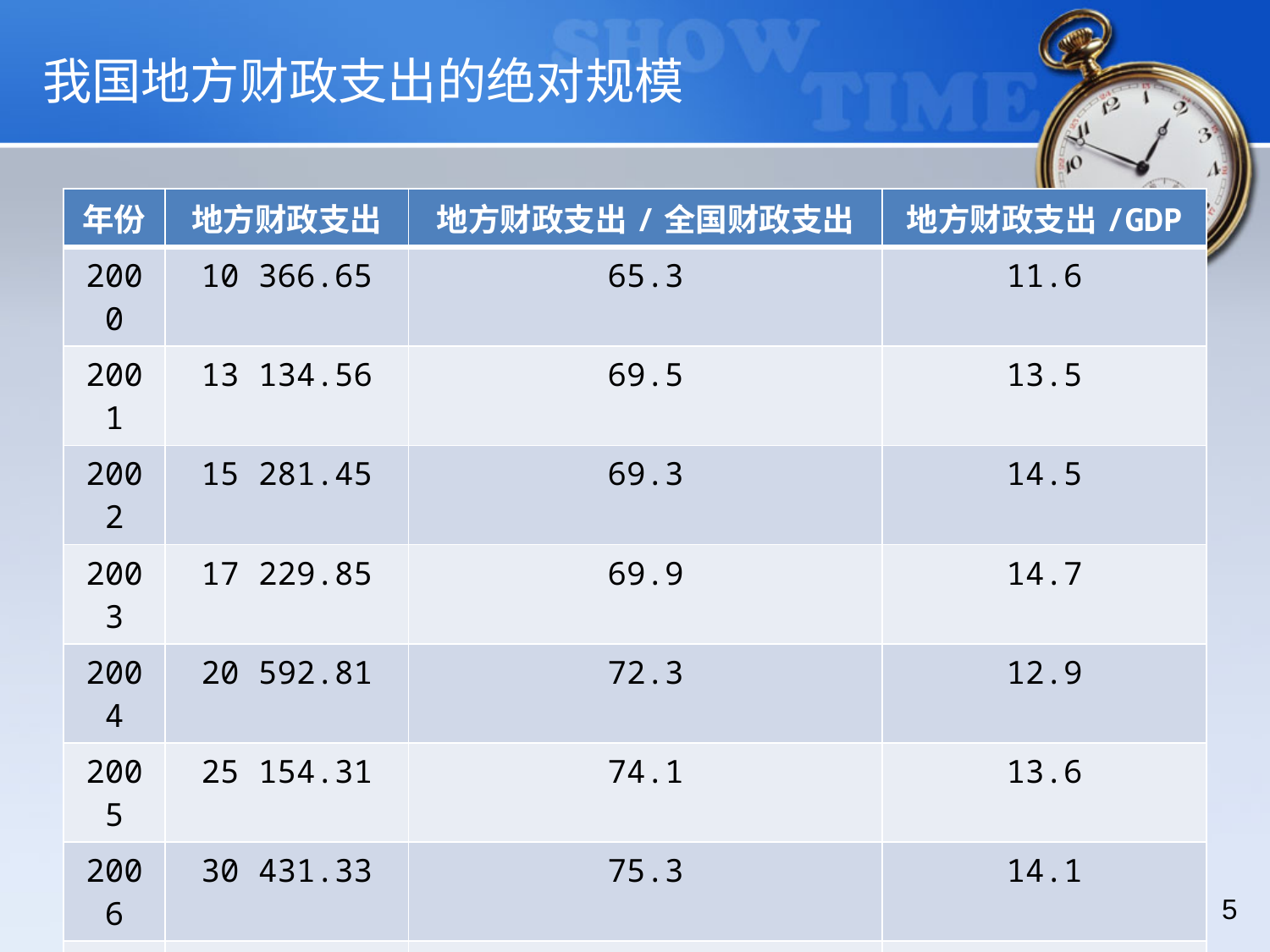

# 我国地方财政支出的绝对规模
| 年份 | 地方财政支出 | 地方财政支出/全国财政支出 | 地方财政支出/GDP |
| --- | --- | --- | --- |
| 2000 | 10 366.65 | 65.3 | 11.6 |
| 2001 | 13 134.56 | 69.5 | 13.5 |
| 2002 | 15 281.45 | 69.3 | 14.5 |
| 2003 | 17 229.85 | 69.9 | 14.7 |
| 2004 | 20 592.81 | 72.3 | 12.9 |
| 2005 | 25 154.31 | 74.1 | 13.6 |
| 2006 | 30 431.33 | 75.3 | 14.1 |
| 2007 | 38 339.29 | 77.0 | 14.4 |
| 2008 | 49 248.49 | 78.7 | 15.7 |
| 2009 | 61 044.14 | 80.0 | 17.9 |
| 2010 | 73 884.43 | 82.2 | 18.4 |
| 2011 | 92 733.68 | 84.9 | 19.6 |
| 2012 | 106 947.45 | 85.1 | 20.6 |
2018/12/13
5